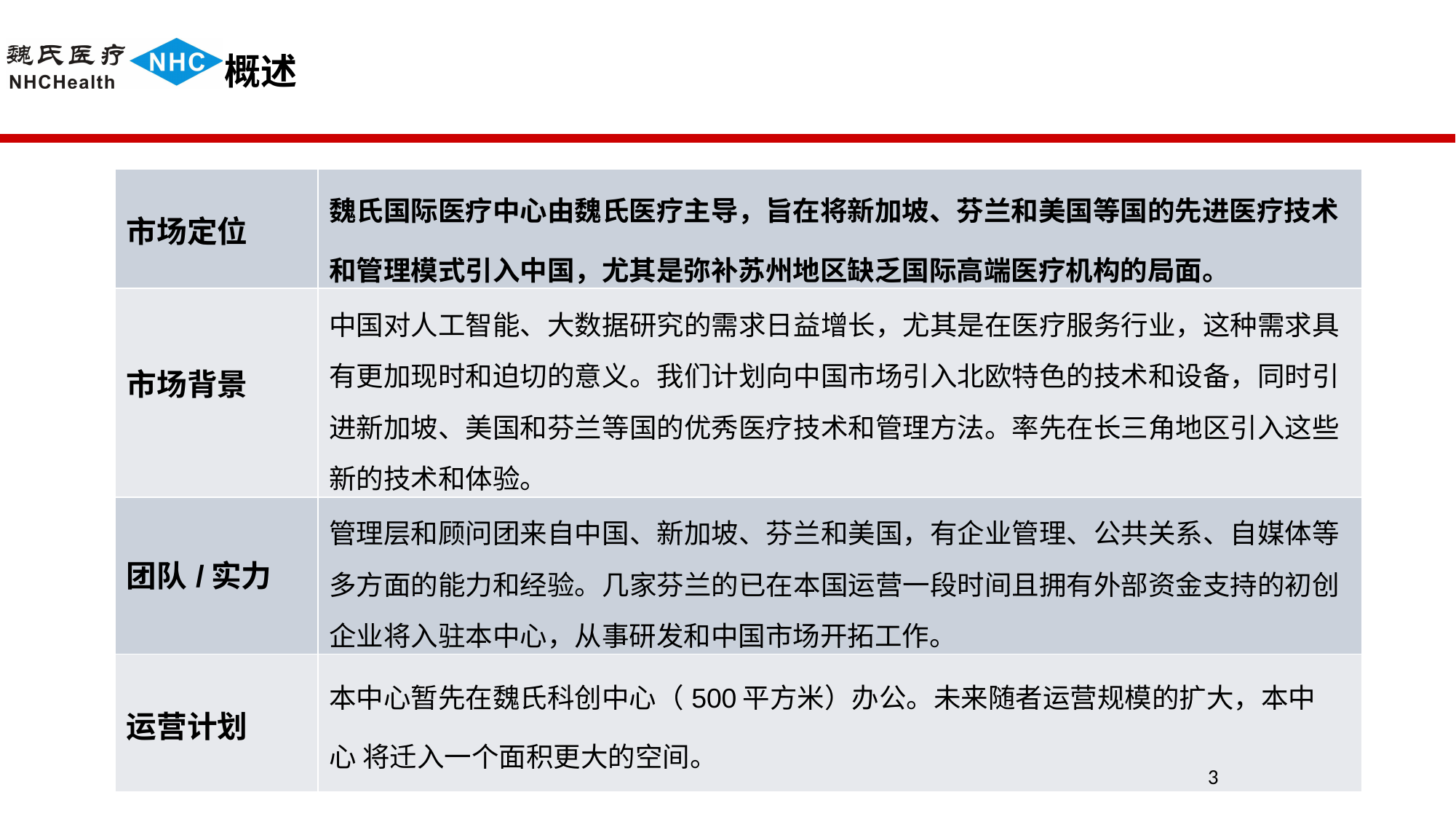

概述
| 市场定位 | 魏氏国际医疗中心由魏氏医疗主导，旨在将新加坡、芬兰和美国等国的先进医疗技术 和管理模式引入中国，尤其是弥补苏州地区缺乏国际高端医疗机构的局面。 |
| --- | --- |
| 市场背景 | 中国对人工智能、大数据研究的需求日益增长，尤其是在医疗服务行业，这种需求具 有更加现时和迫切的意义。我们计划向中国市场引入北欧特色的技术和设备，同时引 进新加坡、美国和芬兰等国的优秀医疗技术和管理方法。率先在长三角地区引入这些 新的技术和体验。 |
| 团队/实力 | 管理层和顾问团来自中国、新加坡、芬兰和美国，有企业管理、公共关系、自媒体等 多方面的能力和经验。几家芬兰的已在本国运营一段时间且拥有外部资金支持的初创 企业将入驻本中心，从事研发和中国市场开拓工作。 |
| 运营计划 | 本中心暂先在魏氏科创中心（500平方米）办公。未来随者运营规模的扩大，本中心 将迁入一个面积更大的空间。 |
3